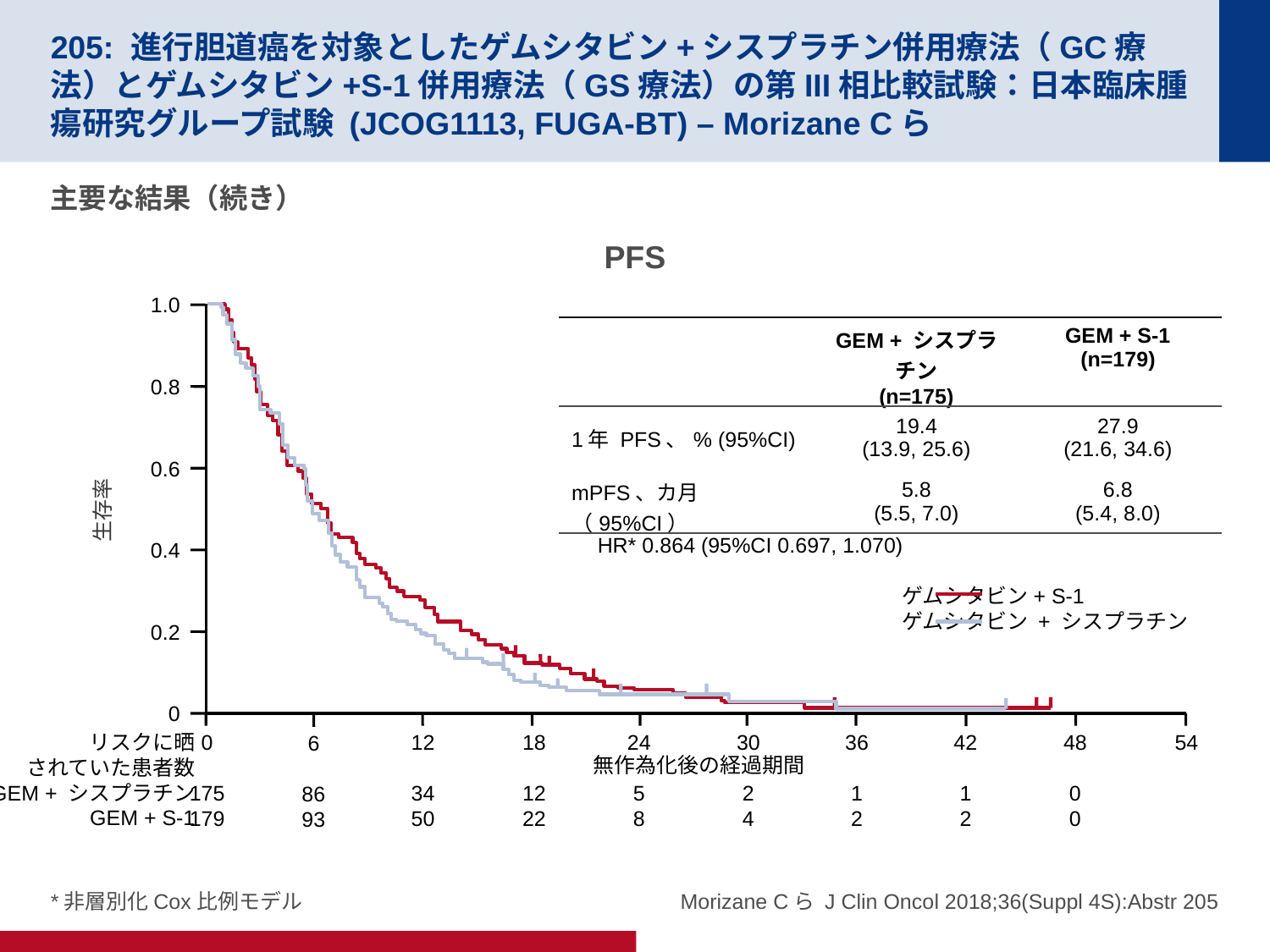

# 205: 進行胆道癌を対象としたゲムシタビン+シスプラチン併用療法（GC療法）とゲムシタビン+S-1併用療法（GS療法）の第III相比較試験：日本臨床腫瘍研究グループ試験 (JCOG1113, FUGA-BT) – Morizane Cら
主要な結果（続き）
PFS
1.0

|  | GEM + シスプラチン (n=175) | GEM + S-1 (n=179) |
| --- | --- | --- |
| 1年 PFS、% (95%CI) | 19.4 (13.9, 25.6) | 27.9 (21.6, 34.6) |
| mPFS、カ月（95%CI） | 5.8 (5.5, 7.0) | 6.8 (5.4, 8.0) |
0.8
0.6
生存率
HR* 0.864 (95%CI 0.697, 1.070)
0.4
ゲムシタビン+ S-1
ゲムシタビン + シスプラチン
0.2
0
リスクに晒
されていた患者数
GEM + シスプラチン
GEM + S-1
0

175
179
12

34
50
18

12
22
24

5
8
30

2
4
36

1
2
48

0
0
54
42

1
2
6

86
93
無作為化後の経過期間
*非層別化Cox比例モデル
Morizane Cら J Clin Oncol 2018;36(Suppl 4S):Abstr 205